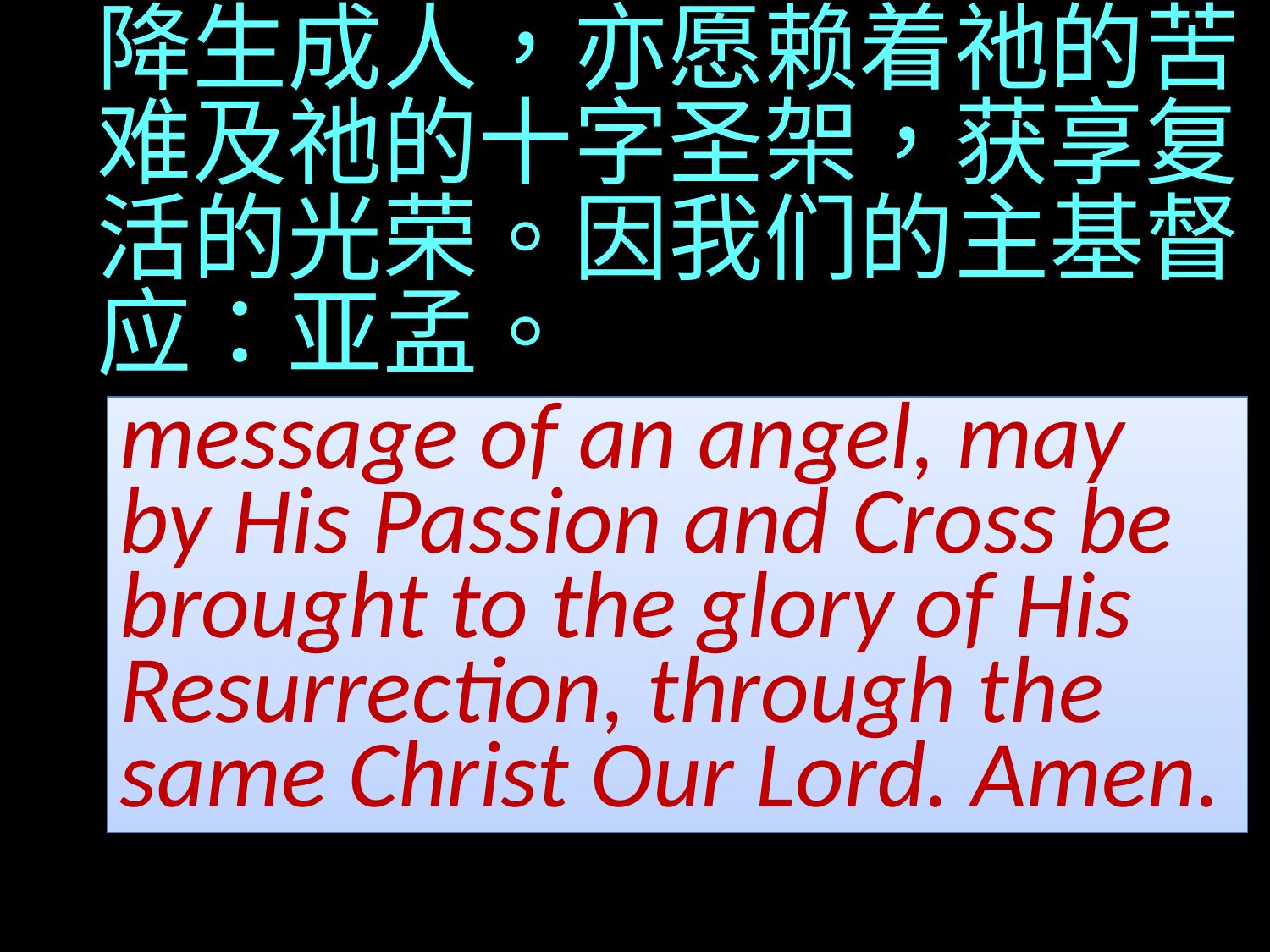

降生成人，亦愿赖着祂的苦难及祂的十字圣架，获享复活的光荣。因我们的主基督。
应：亚孟。
message of an angel, may by His Passion and Cross be brought to the glory of His Resurrection, through the same Christ Our Lord. Amen.